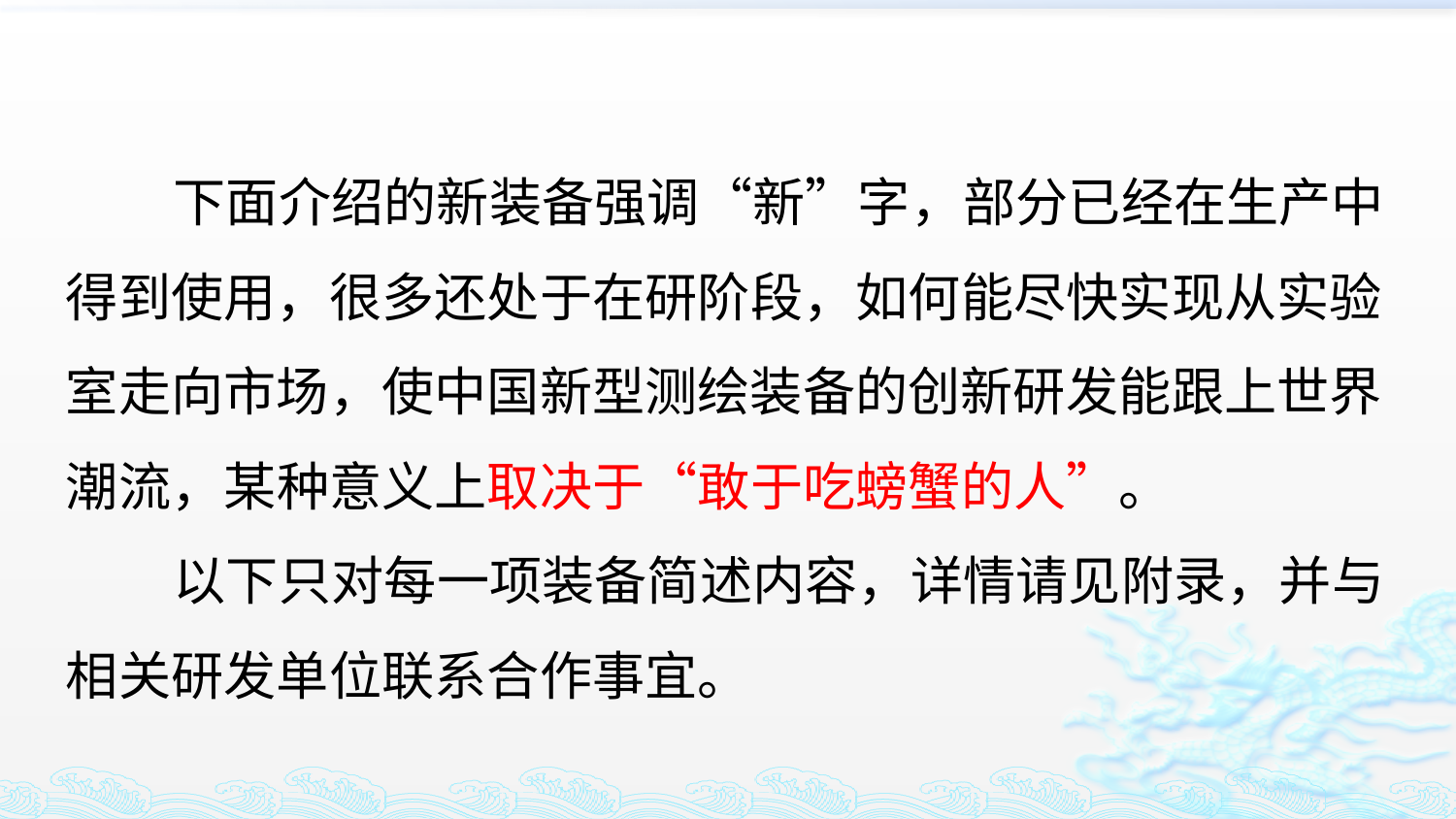

下面介绍的新装备强调“新”字，部分已经在生产中得到使用，很多还处于在研阶段，如何能尽快实现从实验室走向市场，使中国新型测绘装备的创新研发能跟上世界潮流，某种意义上取决于“敢于吃螃蟹的人”。
        以下只对每一项装备简述内容，详情请见附录，并与相关研发单位联系合作事宜。